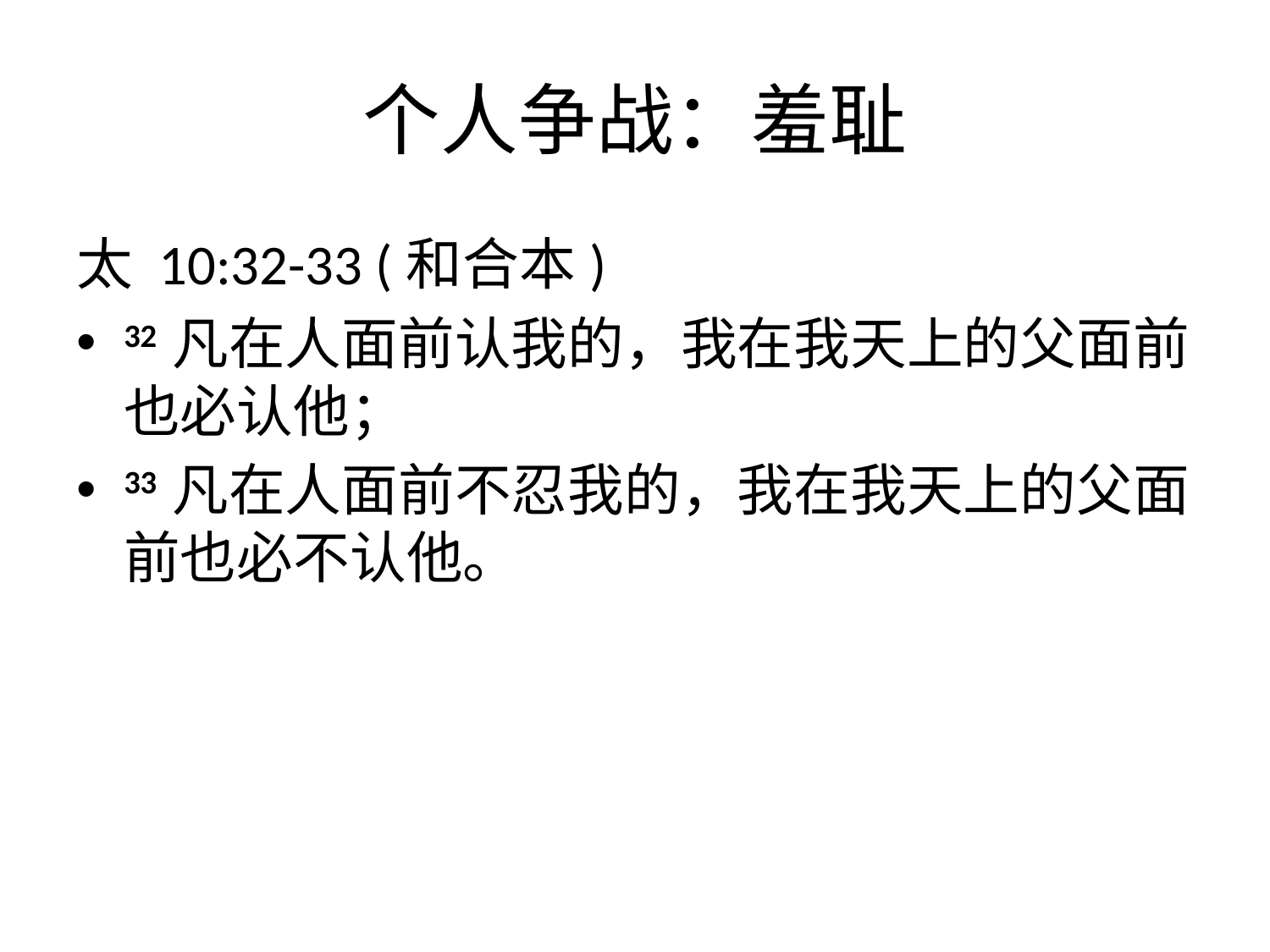

# 个人争战：羞耻
太 10:32-33 (和合本)
32 凡在人面前认我的，我在我天上的父面前也必认他；
33 凡在人面前不忍我的，我在我天上的父面前也必不认他。